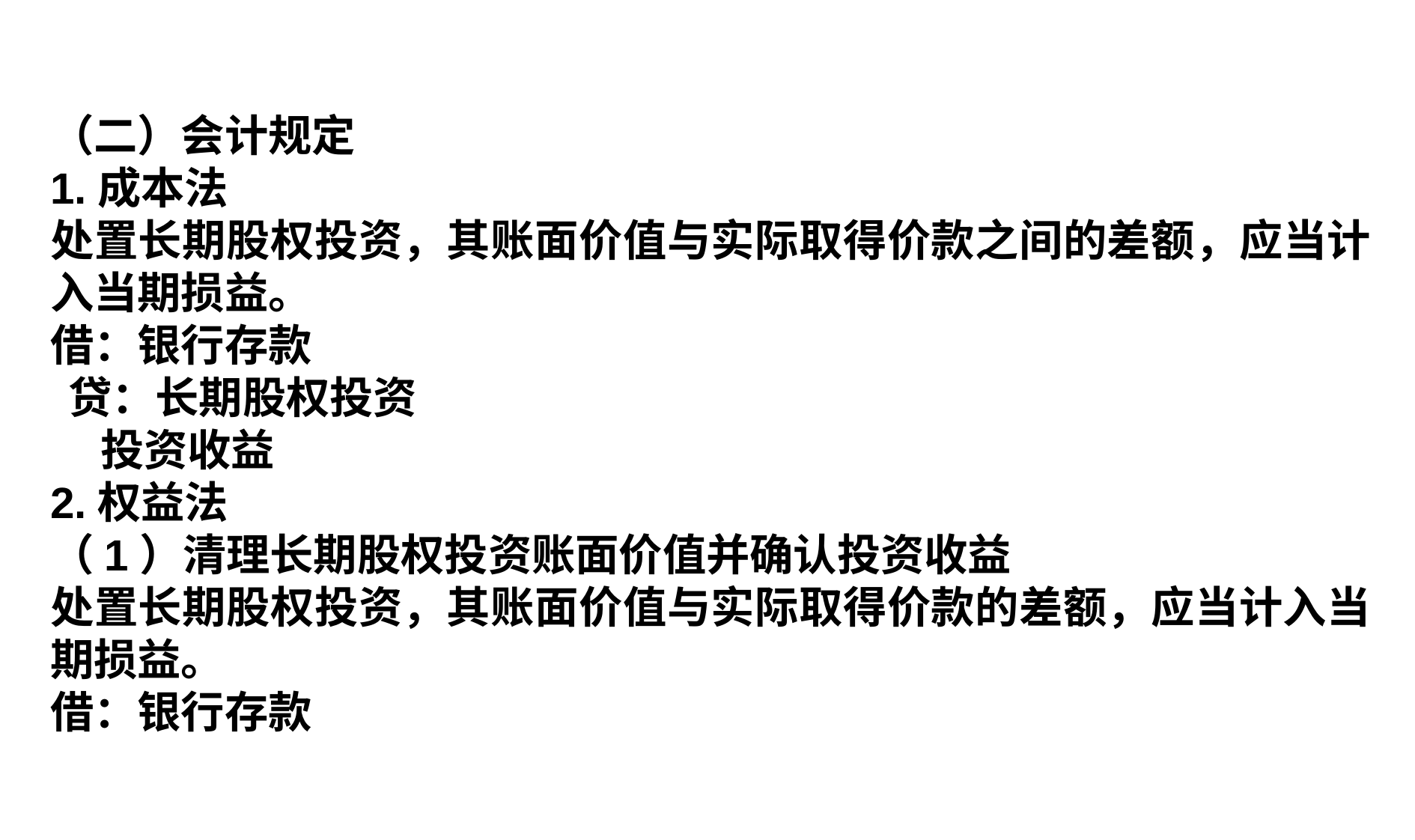

（二）会计规定
1.成本法
处置长期股权投资，其账面价值与实际取得价款之间的差额，应当计入当期损益。
借：银行存款
贷：长期股权投资
    投资收益
2.权益法
（1）清理长期股权投资账面价值并确认投资收益
处置长期股权投资，其账面价值与实际取得价款的差额，应当计入当期损益。
借：银行存款